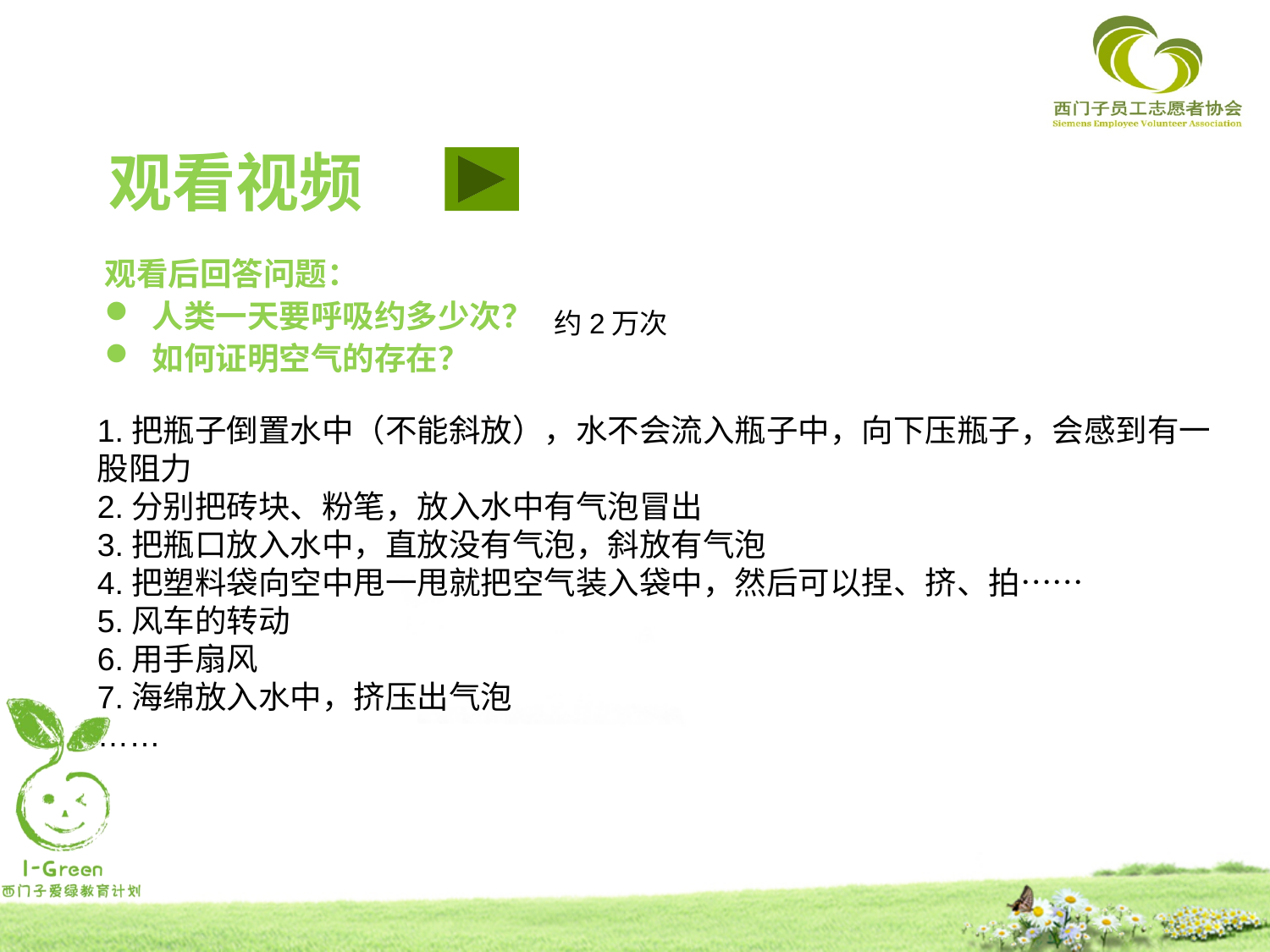

观看视频

观看后回答问题：
人类一天要呼吸约多少次？
如何证明空气的存在？

约2万次
1.把瓶子倒置水中（不能斜放），水不会流入瓶子中，向下压瓶子，会感到有一股阻力
2.分别把砖块、粉笔，放入水中有气泡冒出
3.把瓶口放入水中，直放没有气泡，斜放有气泡
4.把塑料袋向空中甩一甩就把空气装入袋中，然后可以捏、挤、拍……
5.风车的转动
6.用手扇风
7.海绵放入水中，挤压出气泡
……